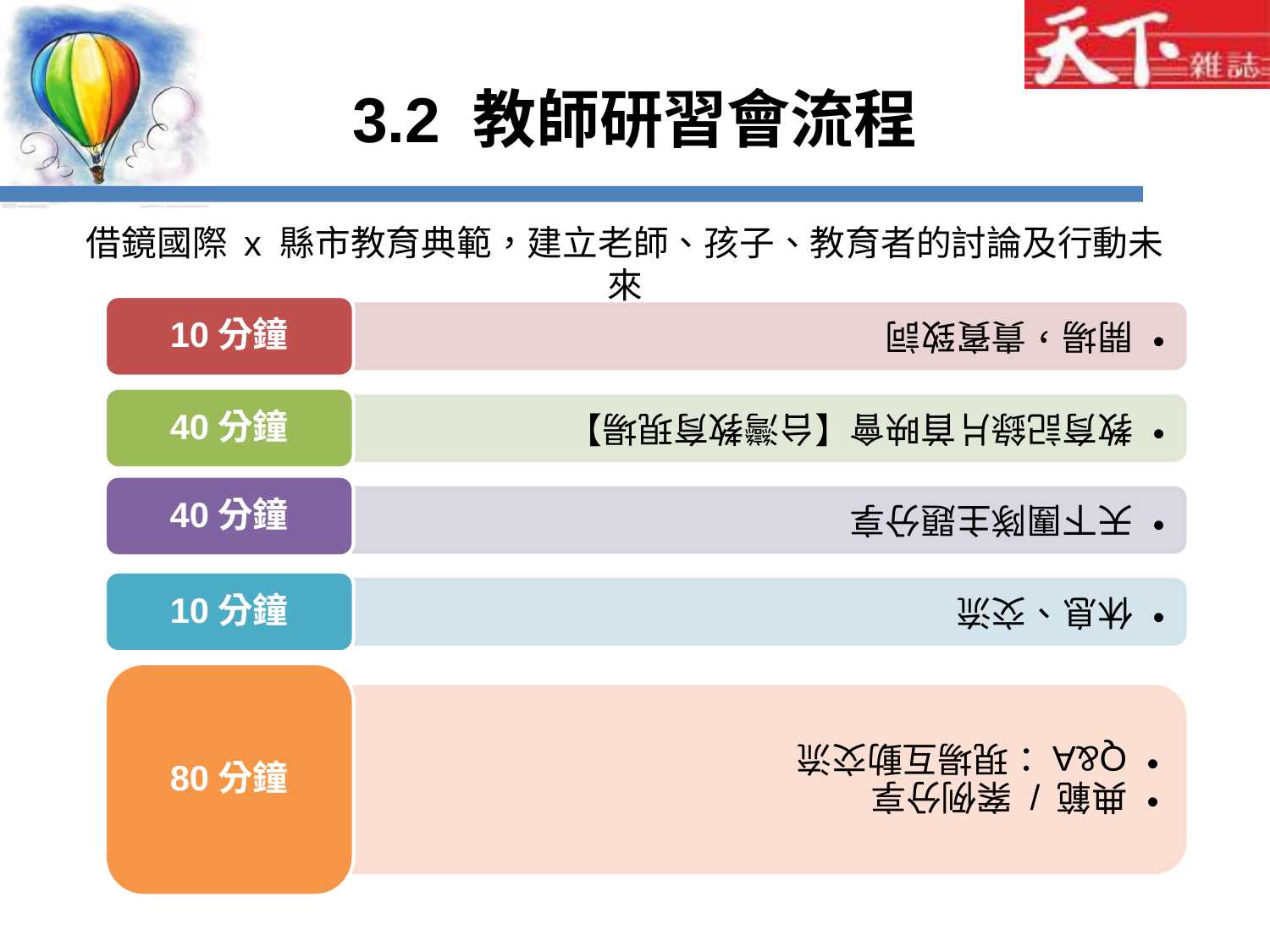

# 3.2 教師研習會流程
借鏡國際 x 縣市教育典範，建立老師、孩子、教育者的討論及行動未來
開場，貴賓致詞
10分鐘
教育記錄片首映會【台灣教育現場】
40分鐘
天下團隊主題分享
40分鐘
休息、交流
10分鐘
典範 / 案例分享
Q&A：現場互動交流
80分鐘